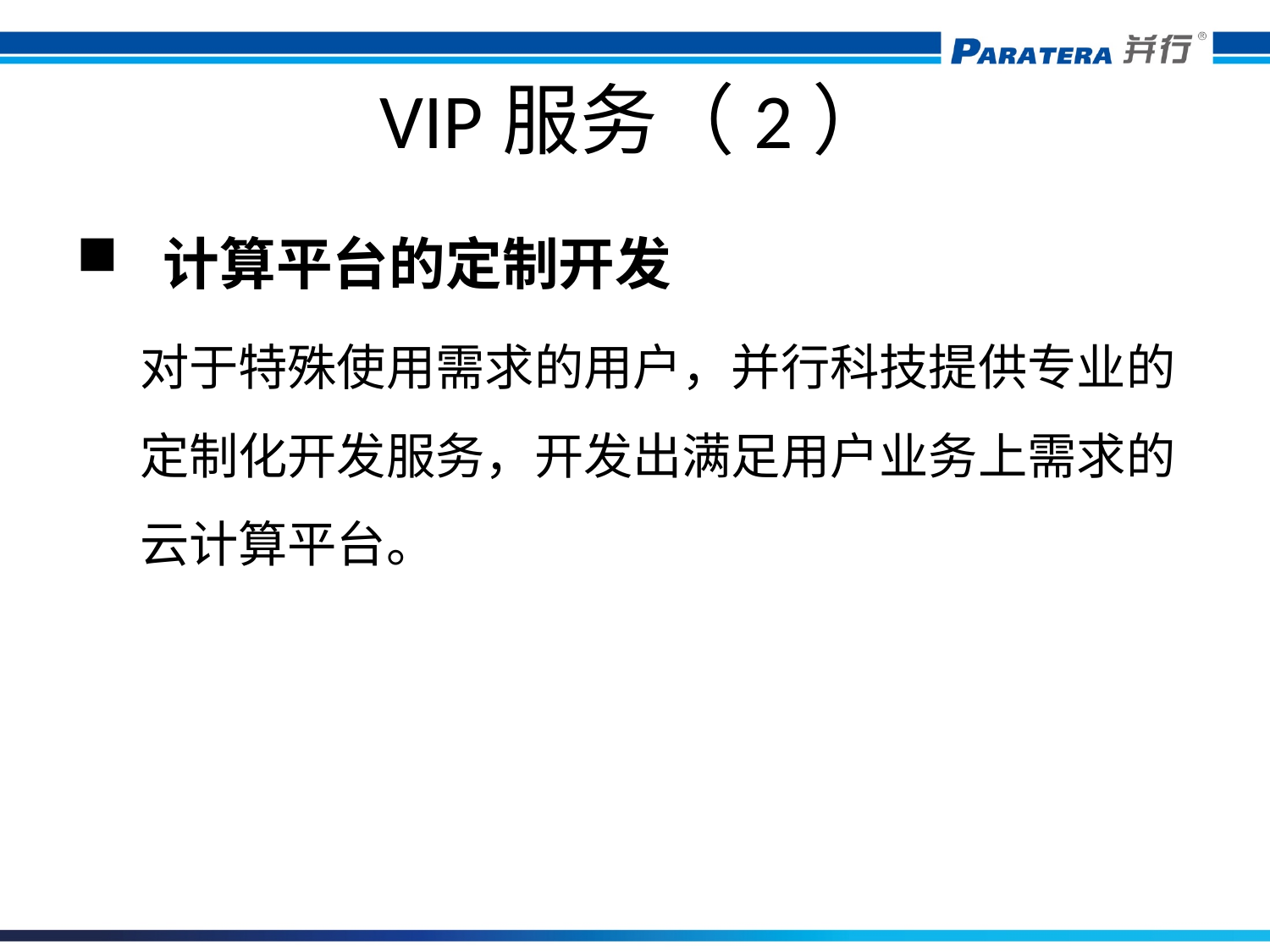

# VIP服务（2）
  计算平台的定制开发
对于特殊使用需求的用户，并行科技提供专业的定制化开发服务，开发出满足用户业务上需求的云计算平台。